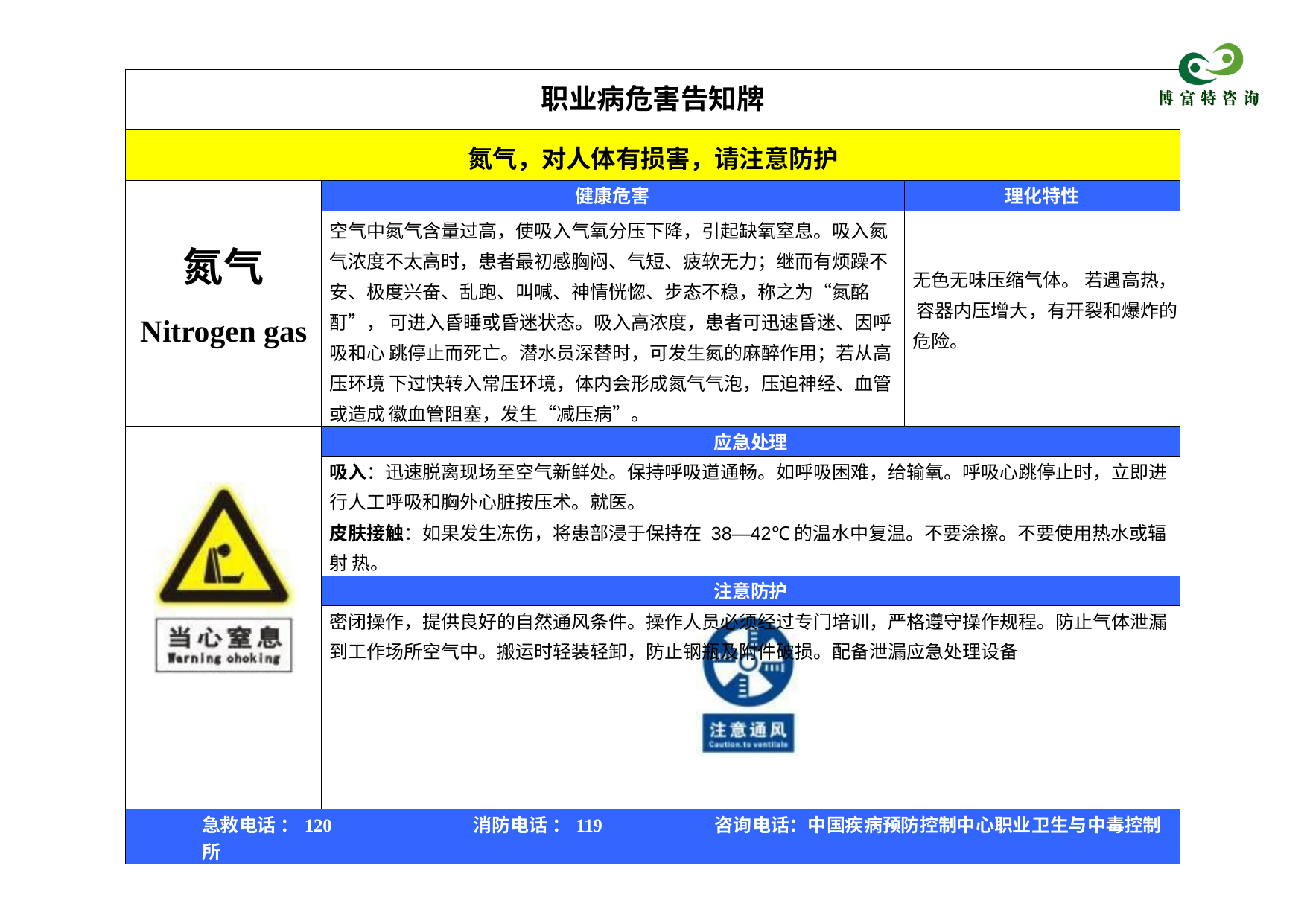

| 职业病危害告知牌 |  |  |
| --- | --- | --- |
| 氮气，对人体有损害，请注意防护 |  |  |
| 氮气 Nitrogen gas | 健康危害 | 理化特性 |
|  | 空气中氮气含量过高，使吸入气氧分压下降，引起缺氧窒息。吸入氮 气浓度不太高时，患者最初感胸闷、气短、疲软无力；继而有烦躁不 安、极度兴奋、乱跑、叫喊、神情恍惚、步态不稳，称之为“氮酩酊”， 可进入昏睡或昏迷状态。吸入高浓度，患者可迅速昏迷、因呼吸和心 跳停止而死亡。潜水员深替时，可发生氮的麻醉作用；若从高压环境 下过快转入常压环境，体内会形成氮气气泡，压迫神经、血管或造成 徽血管阻塞，发生“减压病”。 | 无色无味压缩气体。 若遇高热， 容器内压增大，有开裂和爆炸的 危险。 |
|  | 应急处理 |  |
|  | 吸入：迅速脱离现场至空气新鲜处。保持呼吸道通畅。如呼吸困难，给输氧。呼吸心跳停止时，立即进 行人工呼吸和胸外心脏按压术。就医。 皮肤接触：如果发生冻伤，将患部浸于保持在 38—42℃的温水中复温。不要涂擦。不要使用热水或辐射 热。 |  |
|  | 注意防护 |  |
|  | 密闭操作，提供良好的自然通风条件。操作人员必须经过专门培训，严格遵守操作规程。防止气体泄漏 到工作场所空气中。搬运时轻装轻卸，防止钢瓶及附件破损。配备泄漏应急处理设备 |  |
| 急救电话 ：120 消防电话 ：119 咨询电话：中国疾病预防控制中心职业卫生与中毒控制所 |  |  |